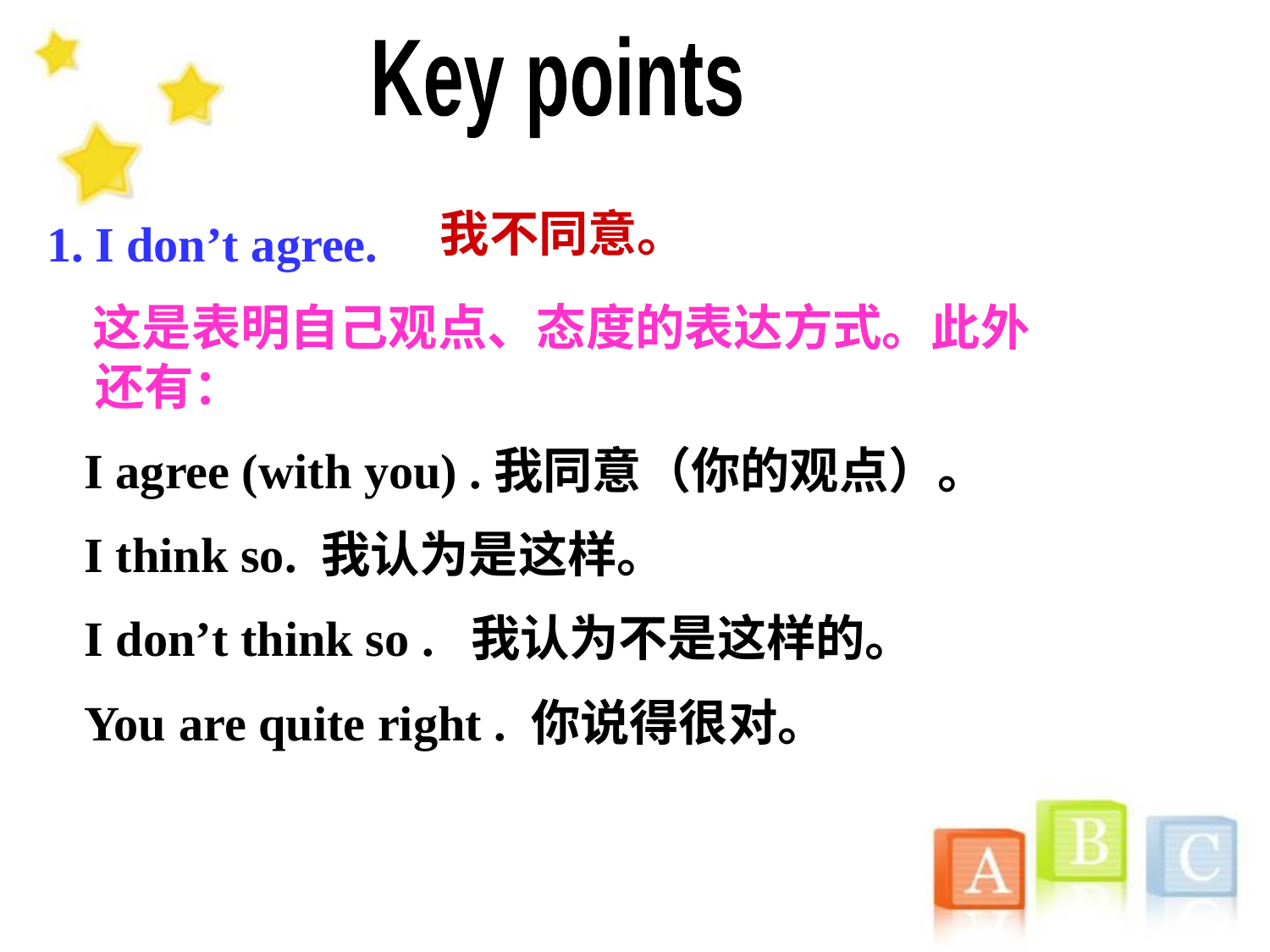

Key points
我不同意。
I don’t agree.
   这是表明自己观点、态度的表达方式。此外还有：
   I agree (with you) .我同意（你的观点）。
   I think so. 我认为是这样。
   I don’t think so .  我认为不是这样的。
   You are quite right . 你说得很对。